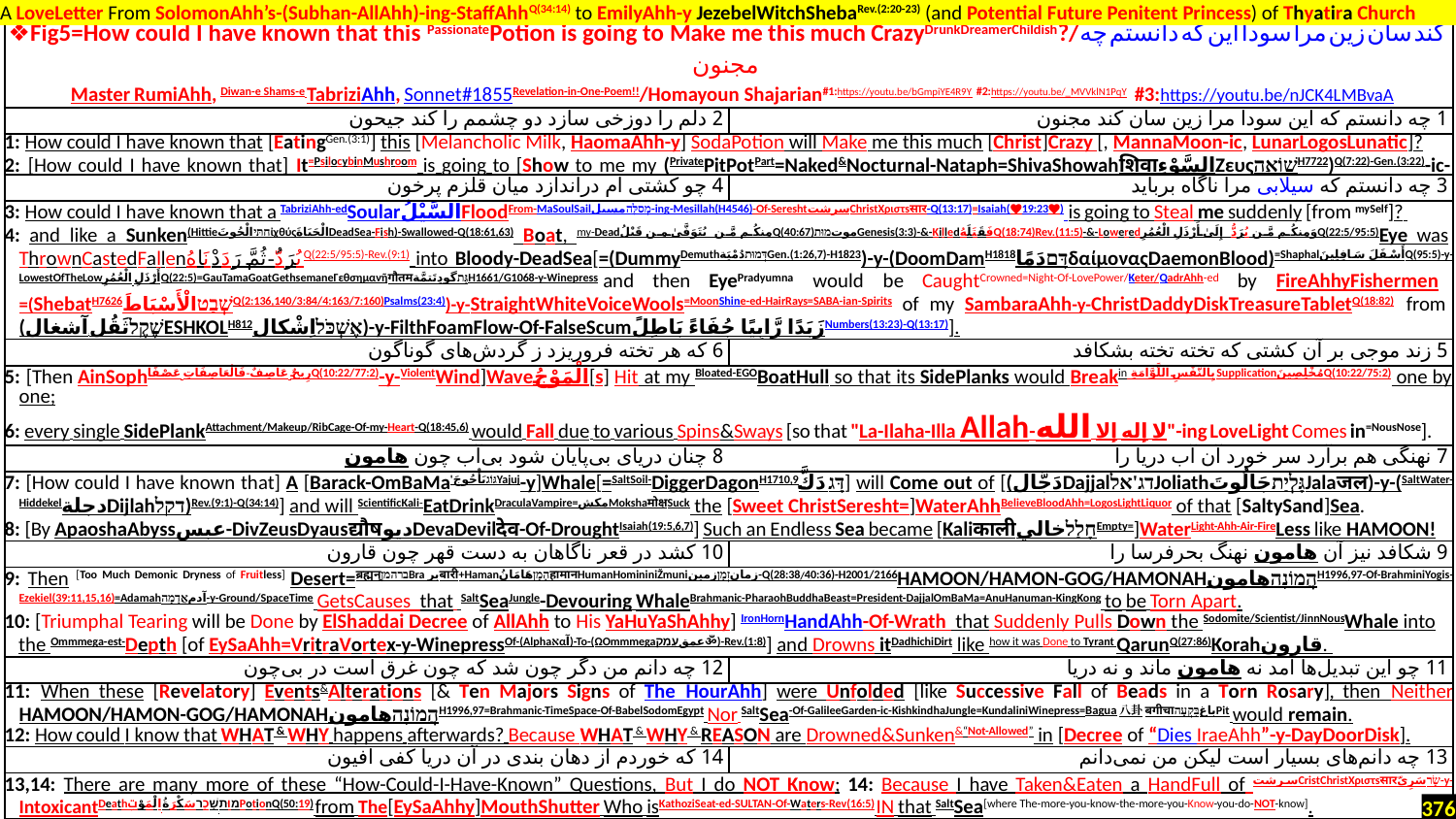

A LoveLetter From SolomonAhh’s-(Subhan-AllAhh)-ing-StaffAhhQ(34:14) to EmilyAhh-y JezebelWitchShebaRev.(2:20-23) (and Potential Future Penitent Princess) of Thyatira Church
| ❖Fig5=How could I have known that this PassionatePotion is going to Make me this much CrazyDrunkDreamerChildish?/چه دانستم که این سودا مرا زین سان کند مجنون .Master RumiAhh, Diwan-e Shams-e TabriziAhh, Sonnet#1855Revelation-in-One-Poem!!/Homayoun Shajarian#1:https://youtu.be/bGmpiYE4R9Y #2:https://youtu.be/\_MVVklN1PqY #3:https://youtu.be/nJCK4LMBvaA |  |
| --- | --- |
| 2 دلم را دوزخی سازد دو چشمم را کند جیحون | 1 چه دانستم که این سودا مرا زین سان کند مجنون |
| 1: How could I have known that [EatingGen.(3:1)] this [Melancholic Milk, HaomaAhh-y] SodaPotion will Make me this much [Christ]Crazy [, MannaMoon-ic, LunarLogosLunatic]? 2: [How could I have known that] It=PsilocybinMushroom is going to [Show to me my (PrivatePitPotPart=Naked&Nocturnal-Nataph=ShivaShowahशिवाالسَّوْءِZευςשׁוֹאָ֖הH7722)Q(7:22)-Gen.(3:22)-ic- DestructionRuinDarknessDesolation &] Turn my Heart to Hell[-ish Anger Due to Seeing how LIE-Fooly DarkDurgaDrujDragon is Murdering Innocent Hezbollahy Sheeps] & Turn my Eyes into Weeping-Like Gihonجیحونגִּיחוֹן. |  |
| 4 چو کشتی ام دراندازد میان قلزم پرخون | 3 چه دانستم که سیلابی مرا ناگاه برباید |
| --- | --- |
| 3: How could I have known that a TabriziAhh-edSoularالسَّيْلُFloodFrom-MaSoulSailמְסִלָּהمسیل-ing-Mesillah(H4546)-Of-SereshtسرشتChristΧριστsसार-Q(13:17)=Isaiah(♥19:23♥) is going to Steal me suddenly [from mySelf]? 4: and like a Sunken(HittieחִתִּיالْحُوتَἰχθύςالْحَيَاةَDeadSea-Fish)-Swallowed-Q(18:61,63) Boat, my-Deadمِنكُم مَّن يُتَوَفَّىٰ مِن قَبْلُQ(40:67)موتמוּתGenesis(3:3)-&-KilledفَقَتَلَهُQ(18:74)Rev.(11:5)-&-Loweredوَمِنكُم مَّن يُرَدُّ إِلَىٰ أَرْذَلِ الْعُمُرِQ(22:5/95:5)Eye was ThrownCastedFallenيُرَدُّ-ثُمَّ رَدَدْنَاهُQ(22:5/95:5)-Rev.(9:1) into Bloody-DeadSea[=(DummyDemuthדְּמוּתدُمْيَةGen.(1:26,7)-H1823)-y-(DoomDamH1818דָּםدَمًاδαίμοναςDaemonBlood)=Shaphalأَسْفَلَ سَافِلِينَQ(95:5)-y-LowestOfTheLowأَرْذَلِ الْعُمُرِQ(22:5)=GauTamaGoatGethsemaneΓεθσημανῆगौतमגַּתگودِتَتمَّةH1661/G1068-y-Winepress.and then EyePradyumna would be CaughtCrowned=Night-Of-LovePower/Keter/QadrAhh-ed by FireAhhyFishermen =(ShebatH7626שְׁבַטالْأَسْبَاطَQ(2:136,140/3:84/4:163/7:160)Psalms(23:4))-y-StraightWhiteVoiceWools=MoonShine-ed-HairRays=SABA-ian-Spirits of my SambaraAhh-y-ChristDaddyDiskTreasureTabletQ(18:82) from (שֶׁקֶלثَقُل.آشغالESHKOLH812אֶשְׁכֹּלاِشْكال)-y-FilthFoamFlow-Of-FalseScumزَبَدًا رَّابِيًا جُفَاءً بَاطِلًNumbers(13:23)-Q(13:17)]. |  |
| 6 که هر تخته فروریزد ز گردش‌های گوناگون | 5 زند موجی بر آن کشتی که تخته تخته بشکافد |
| 5: [Then AinSophرِيحٌ عَاصِفٌ-فَالْعَاصِفَاتِ عَصْفًاQ(10:22/77:2)-y-ViolentWind]Waveالْمَوْجُ[s] Hit at my Bloated-EGOBoatHull so that its SidePlanks would Breakin بِالنَّفْسِ اللَّوَّامَةِSupplicationمُخْلِصِينَQ(10:22/75:2) one by one; 6: every single SidePlankAttachment/Makeup/RibCage-Of-my-Heart-Q(18:45,6) would Fall due to various Spins&Sways [so that "La-Ilaha-Illa Allah-لا إله إلا الله"-ing LoveLight Comes in=NousNose]. |  |
| 8 چنان دریای بی‌پایان شود بی‌آب چون هامون | 7 نهنگی هم برآرد سر خورد آن آب دریا را |
| 7: [How could I have known that] A [Barack-OmBaMa'גּוֹגيَأْجُوجَYajuj-y]Whale[=SaltSoil-DiggerDagonH1710,9דָּגدَكَّ] will Come out of [(دَجَّالDajjalדג'אלJoliathגָּלְיַתجَالُوتَJalaजल)-y-(SaltWater-HiddekelدجلةDijlah‎דקל)Rev.(9:1)-Q(34:14)] and will ScientificKali-EatDrinkDraculaVampire=مکشMokshaमोक्षSuck the [Sweet ChristSeresht=]WaterAhhBelieveBloodAhh=LogosLightLiquor of that [SaltySand]Sea. 8: [By ApaoshaAbyssعبس-DivZeusDyausद्यौषدیوDevaDevilदेव-Of-DroughtIsaiah(19:5,6,7)] Such an Endless Sea became [KaliकालीחָלַלخاليEmpty=]WaterLight-Ahh-Air-FireLess like HAMOON! |  |
| 10 کشد در قعر ناگاهان به دست قهر چون قارون | 9 شکافد نیز آن هامون نهنگ بحرفرسا را |
| 9: Then [Too Much Demonic Dryness of Fruitless] Desert=ब्रह्मन्ברהמןBraبرबारी+HamanהָמָןهَامَانُहामानHumanHomininiŽmuniزمانזְמָןزمین-Q(28:38/40:36)-H2001/2166HAMOON/HAMON-GOG/HAMONAHהֲמוֹנָהهامونH1996,97-Of-BrahminiYogis-Ezekiel(39:11,15,16)=Adamahآدمאֲדָמָה-y-Ground/SpaceTime GetsCauses that SaltSeaJungle-Devouring WhaleBrahmanic-PharaohBuddhaBeast=President-DajjalOmBaMa=AnuHanuman-KingKong to be Torn Apart. 10: [Triumphal Tearing will be Done by ElShaddai Decree of AllAhh to His YaHuYaShAhhy] IronHornHandAhh-Of-Wrath that Suddenly Pulls Down the Sodomite/Scientist/JinnNousWhale into the Ommmega-est-Depth [of EySaAhh=VritraVortex-y-WinepressOf-(Alphaאαآ)-To-(ΩOmmmegaعمقעָמַקॐ)-Rev.(1:8)] and Drowns itDadhichiDirt like how it was Done to Tyrant QarunQ(27:86)Korahقارون. |  |
| 12 چه دانم من دگر چون شد که چون غرق است در بی‌چون | 11 چو این تبدیل‌ها آمد نه هامون ماند و نه دریا |
| 11: When these [Revelatory] Events&Alterations [& Ten Majors Signs of The HourAhh] were Unfolded [like Successive Fall of Beads in a Torn Rosary], then Neither HAMOON/HAMON-GOG/HAMONAHהֲמוֹנָהهامونH1996,97=Brahmanic-TimeSpace-Of-BabelSodomEgypt Nor SaltSea-Of-GalileeGarden-ic-KishkindhaJungle=KundaliniWinepress=Bagua八卦बगीचाباغבִּקְעָהPit would remain. 12: How could I know that WHAT & WHY happens afterwards? Because WHAT & WHY & REASON are Drowned&Sunken&“Not-Allowed” in [Decree of “Dies IraeAhh”-y-DayDoorDisk]. |  |
| 14 که خوردم از دهان بندی در آن دریا کفی افیون | 13 چه دانم‌های بسیار است لیکن من نمی‌دانم |
| 13,14: There are many more of these “How-Could-I-Have-Known” Questions, But I do NOT Know; 14: Because I have Taken&Eaten a HandFull of سرشتCristChristΧριστsसारשָׂרسَرِيّ-y-IntoxicantDeathמוּת.שָׁכַרسَكْرَةُ الْمَوْتِPotionQ(50:19) from The[EySaAhhy]MouthShutter Who isKathoziSeat-ed-SULTAN-Of-Waters-Rev(16:5) IN that SaltSea[where The-more-you-know-the-more-you-Know-you-do-NOT-know]. |  |
376